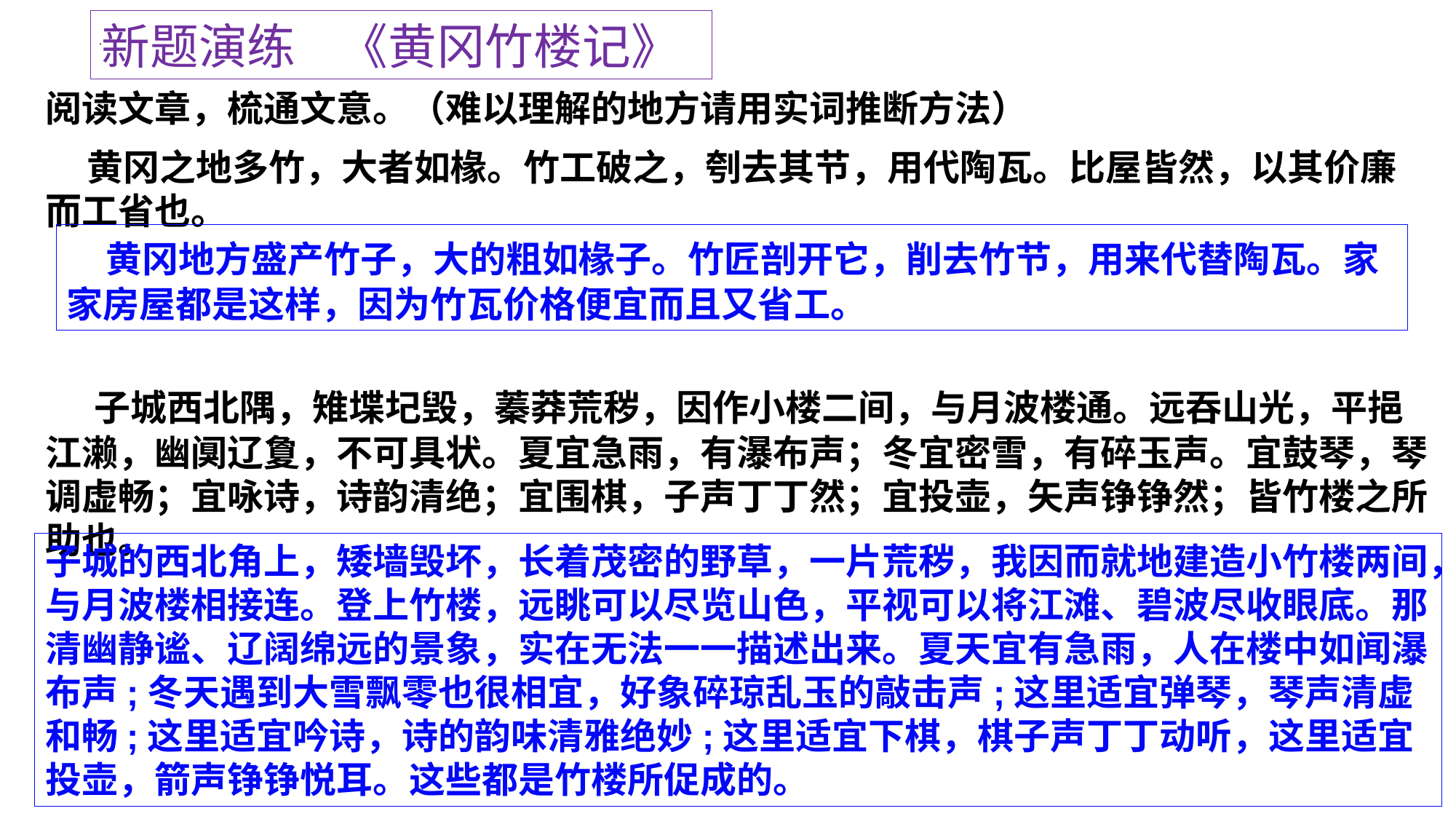

新题演练    《黄冈竹楼记》
阅读文章，梳通文意。（难以理解的地方请用实词推断方法）
    黄冈之地多竹，大者如椽。竹工破之，刳去其节，用代陶瓦。比屋皆然，以其价廉而工省也。

    子城西北隅，雉堞圮毁，蓁莽荒秽，因作小楼二间，与月波楼通。远吞山光，平挹江濑，幽阒辽夐，不可具状。夏宜急雨，有瀑布声；冬宜密雪，有碎玉声。宜鼓琴，琴调虚畅；宜咏诗，诗韵清绝；宜围棋，子声丁丁然；宜投壶，矢声铮铮然；皆竹楼之所助也。
   黄冈地方盛产竹子，大的粗如椽子。竹匠剖开它，削去竹节，用来代替陶瓦。家家房屋都是这样，因为竹瓦价格便宜而且又省工。
子城的西北角上，矮墙毁坏，长着茂密的野草，一片荒秽，我因而就地建造小竹楼两间，与月波楼相接连。登上竹楼，远眺可以尽览山色，平视可以将江滩、碧波尽收眼底。那清幽静谧、辽阔绵远的景象，实在无法一一描述出来。夏天宜有急雨，人在楼中如闻瀑布声;冬天遇到大雪飘零也很相宜，好象碎琼乱玉的敲击声;这里适宜弹琴，琴声清虚和畅;这里适宜吟诗，诗的韵味清雅绝妙;这里适宜下棋，棋子声丁丁动听，这里适宜投壶，箭声铮铮悦耳。这些都是竹楼所促成的。